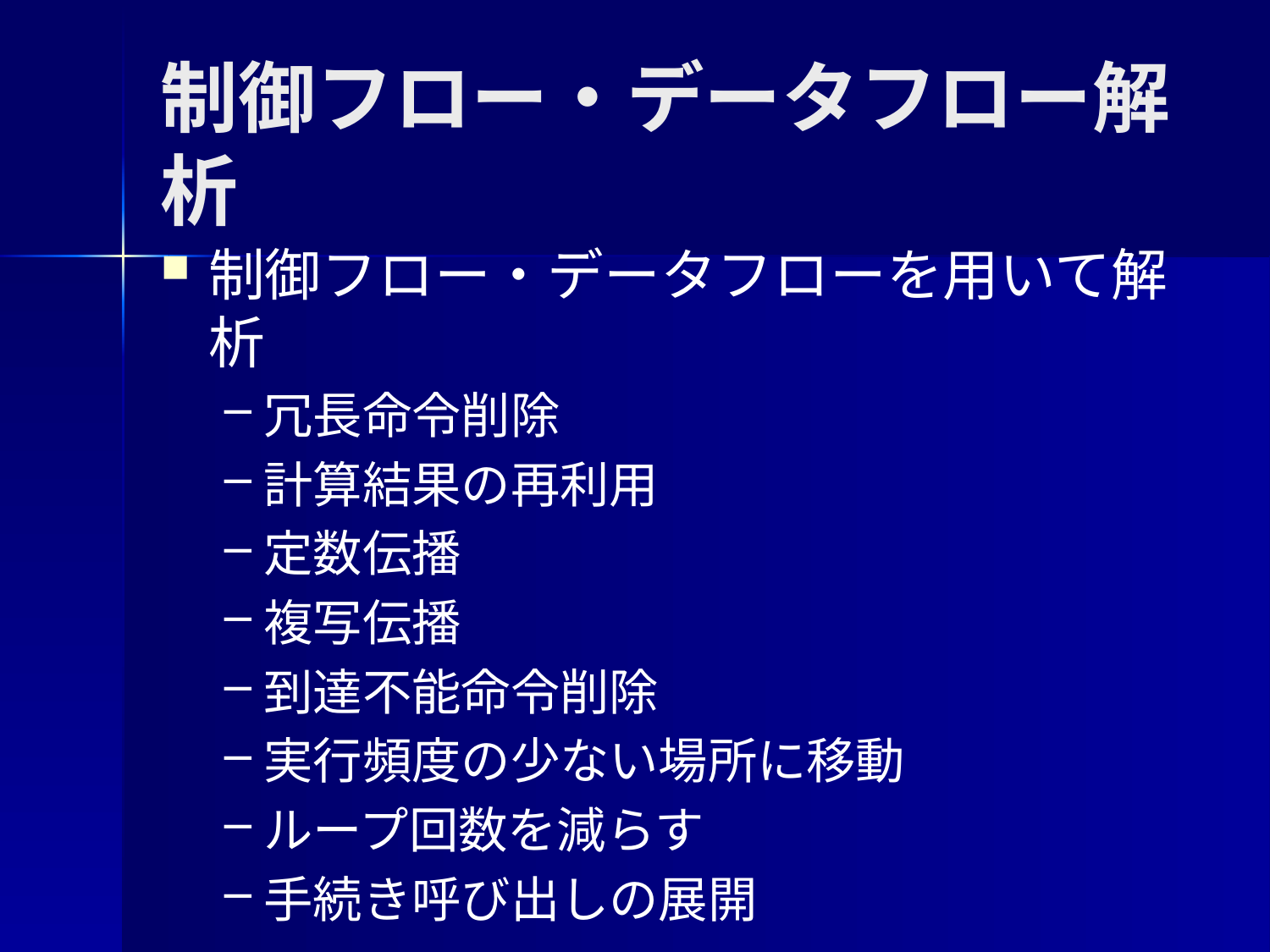

制御フロー・データフロー解析
制御フロー・データフローを用いて解析
冗長命令削除
計算結果の再利用
定数伝播
複写伝播
到達不能命令削除
実行頻度の少ない場所に移動
ループ回数を減らす
手続き呼び出しの展開